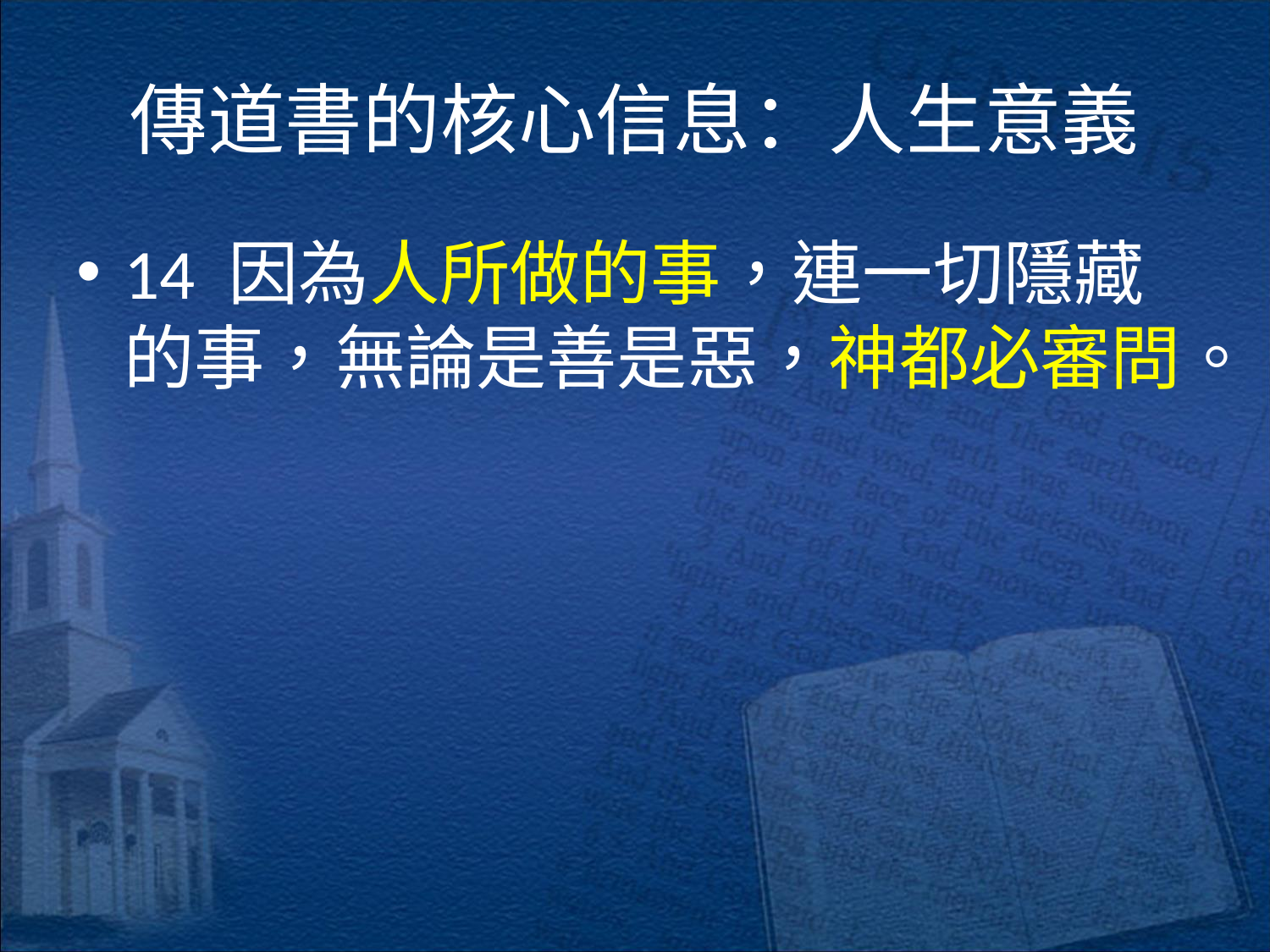

# 傳道書的核心信息：人生意義
14 因為人所做的事，連一切隱藏的事，無論是善是惡，神都必審問。